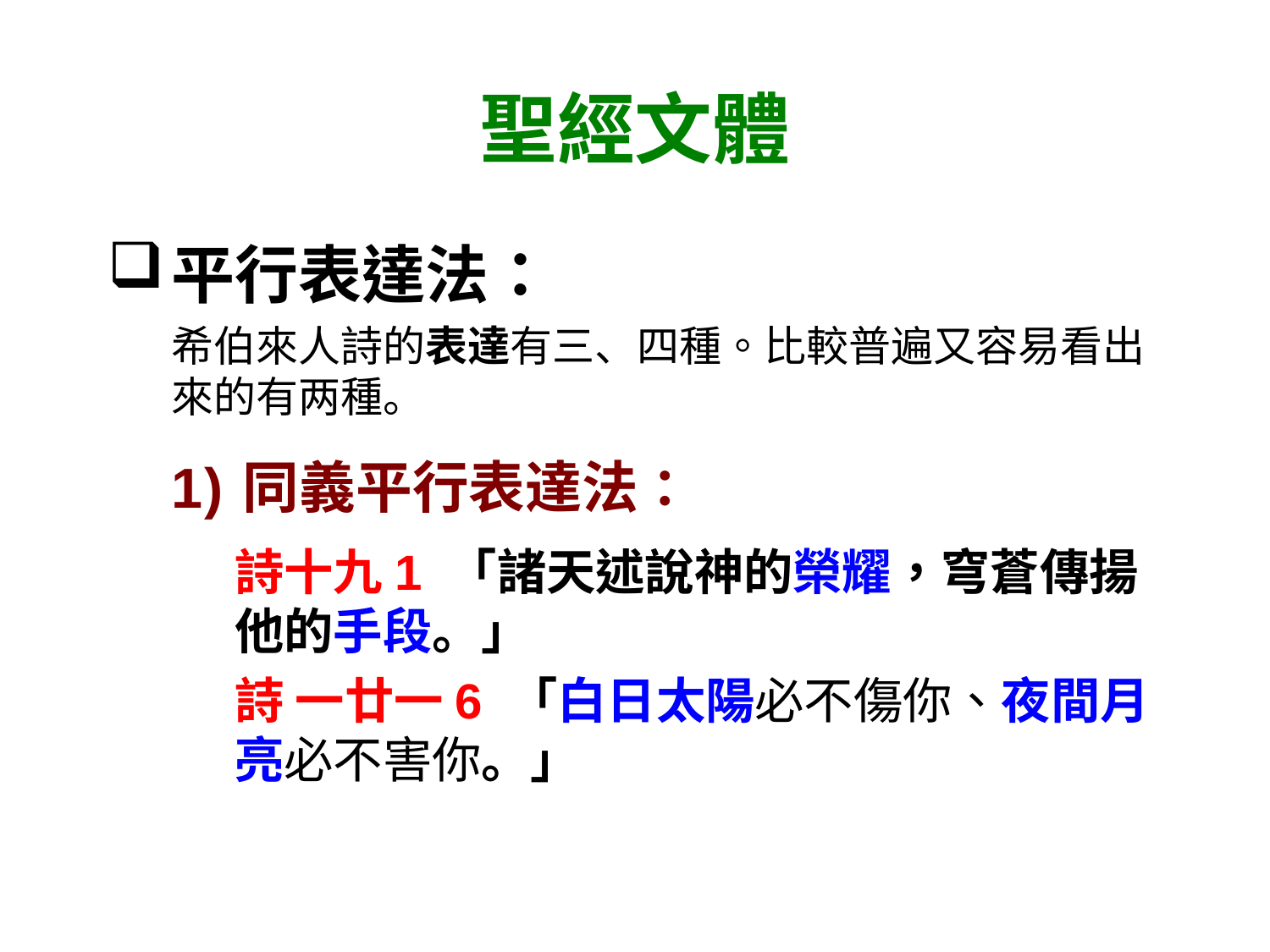

# 聖經文體

平行表達法：
希伯來人詩的表達有三、四種。比較普遍又容易看出來的有两種。

同義平行表達法：
詩十九1 「諸天述說神的榮耀，穹蒼傳揚他的手段。」
詩 一廿一6 「白日太陽必不傷你、夜間月亮必不害你。」